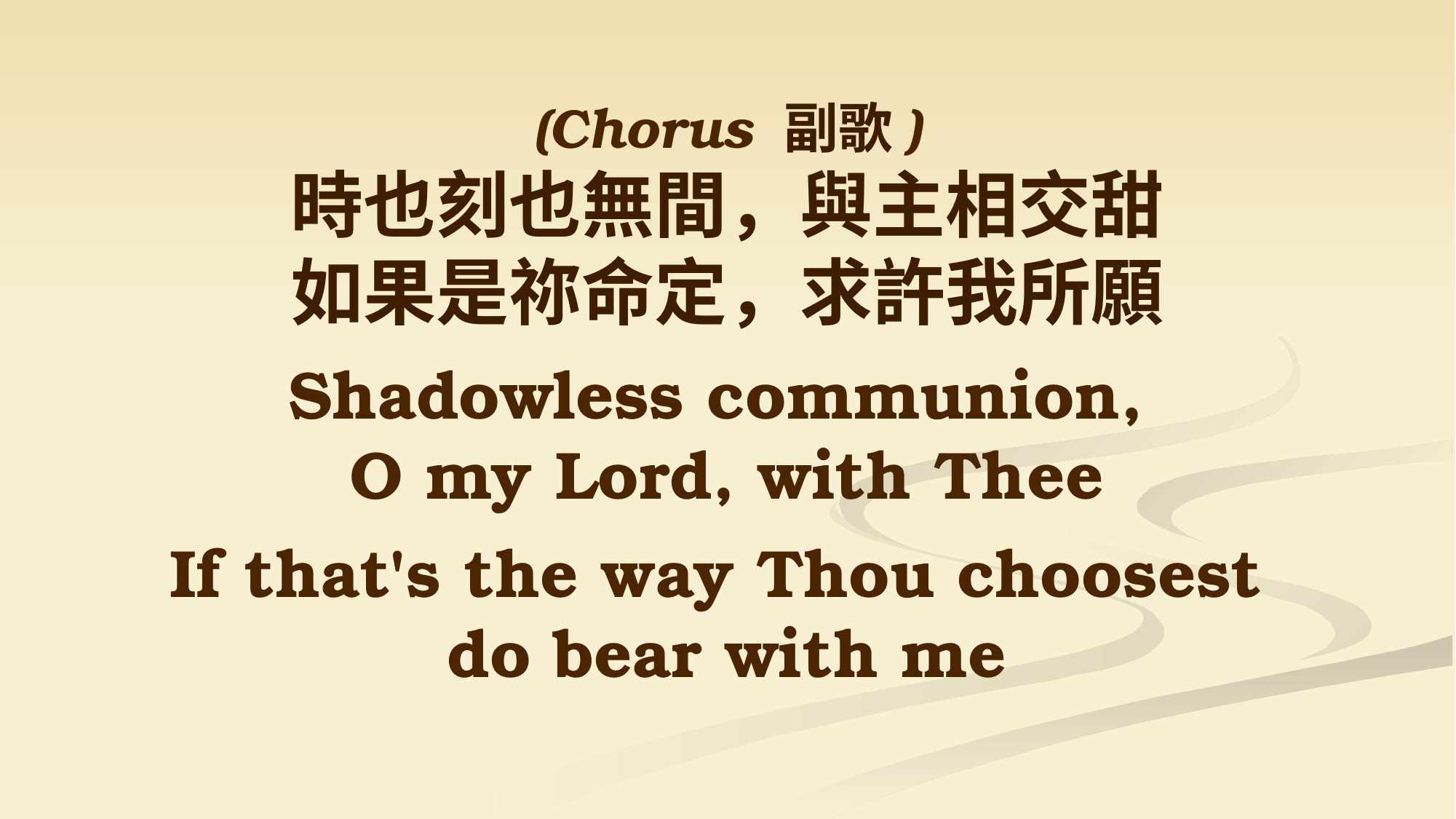

(Chorus 副歌)
時也刻也無間，與主相交甜
如果是祢命定，求許我所願
Shadowless communion,
O my Lord, with Thee
If that's the way Thou choosest
do bear with me